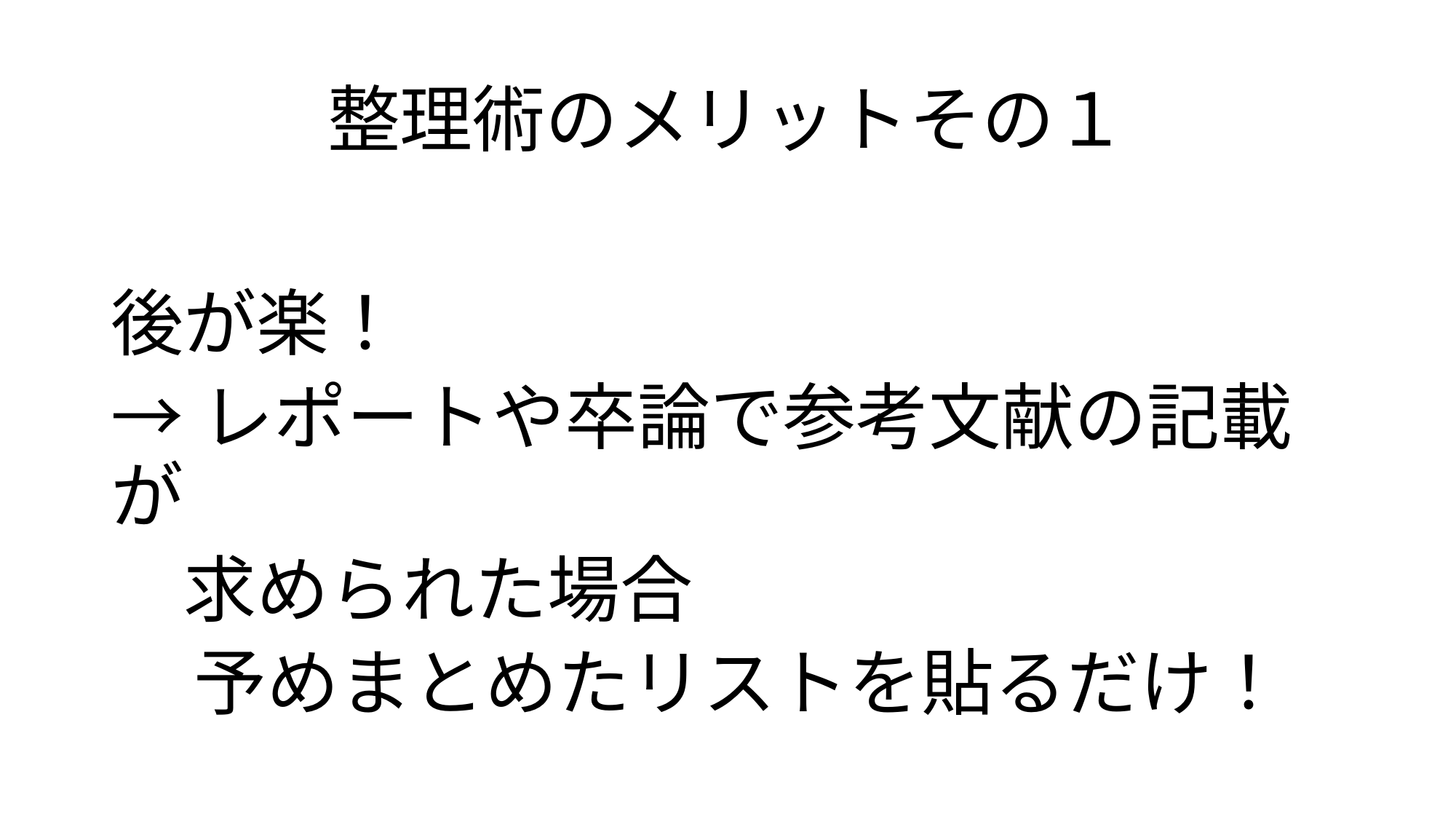

# 整理術のメリットその１
後が楽！
→レポートや卒論で参考文献の記載が
　求められた場合
    予めまとめたリストを貼るだけ！